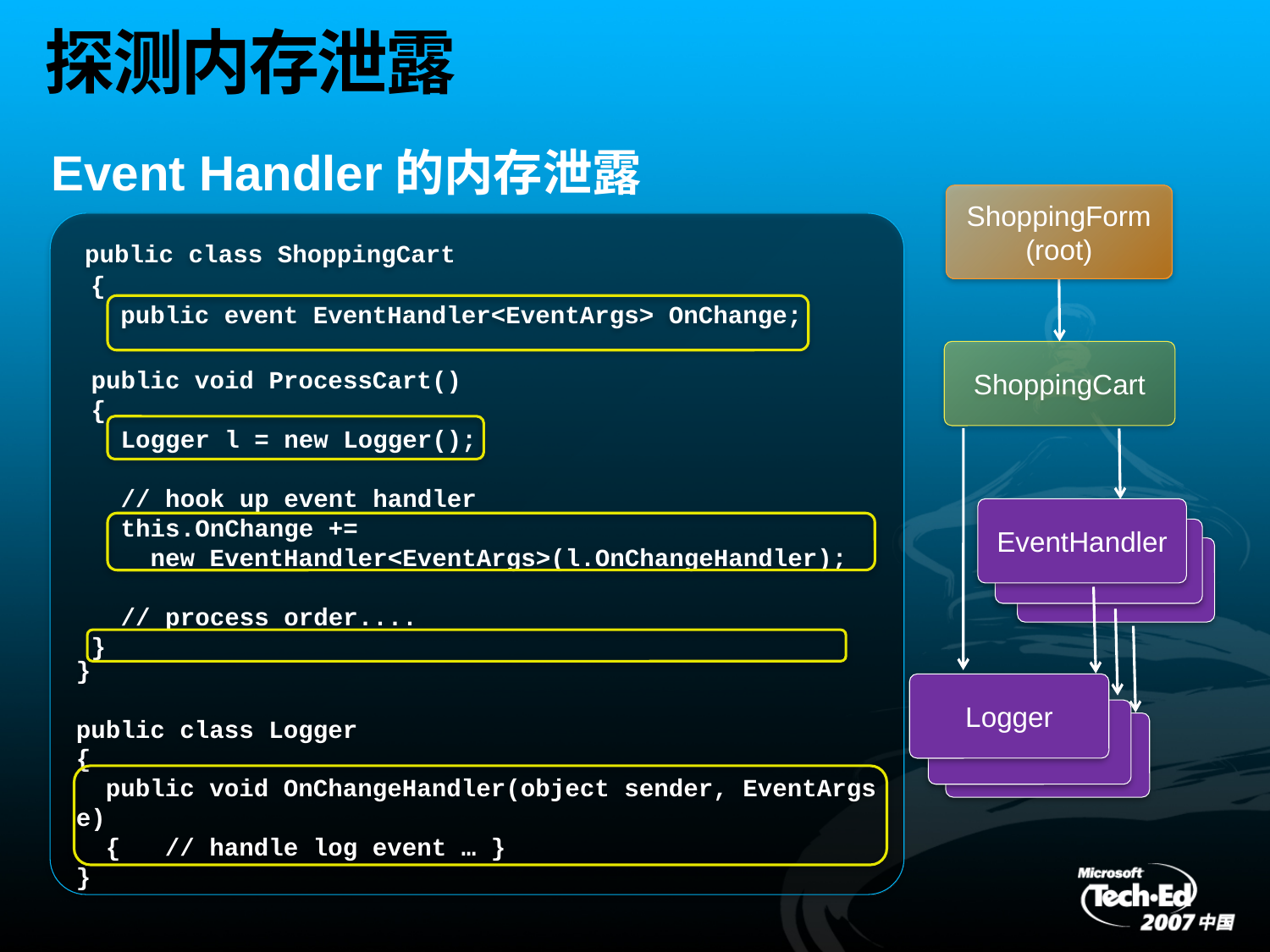

# 探测内存泄露
Event Handler的内存泄露
ShoppingForm (root)
 public class ShoppingCart
 {
   public event EventHandler<EventArgs> OnChange;

}

public class Logger
{
  public void OnChangeHandler(object sender, EventArgs e)
  {   // handle log event … }
}

ShoppingCart
public void ProcessCart()
{
  Logger l = new Logger();

  // hook up event handler
  this.OnChange +=
    new EventHandler<EventArgs>(l.OnChangeHandler);

  // process order....
}

EventHandler

Logger